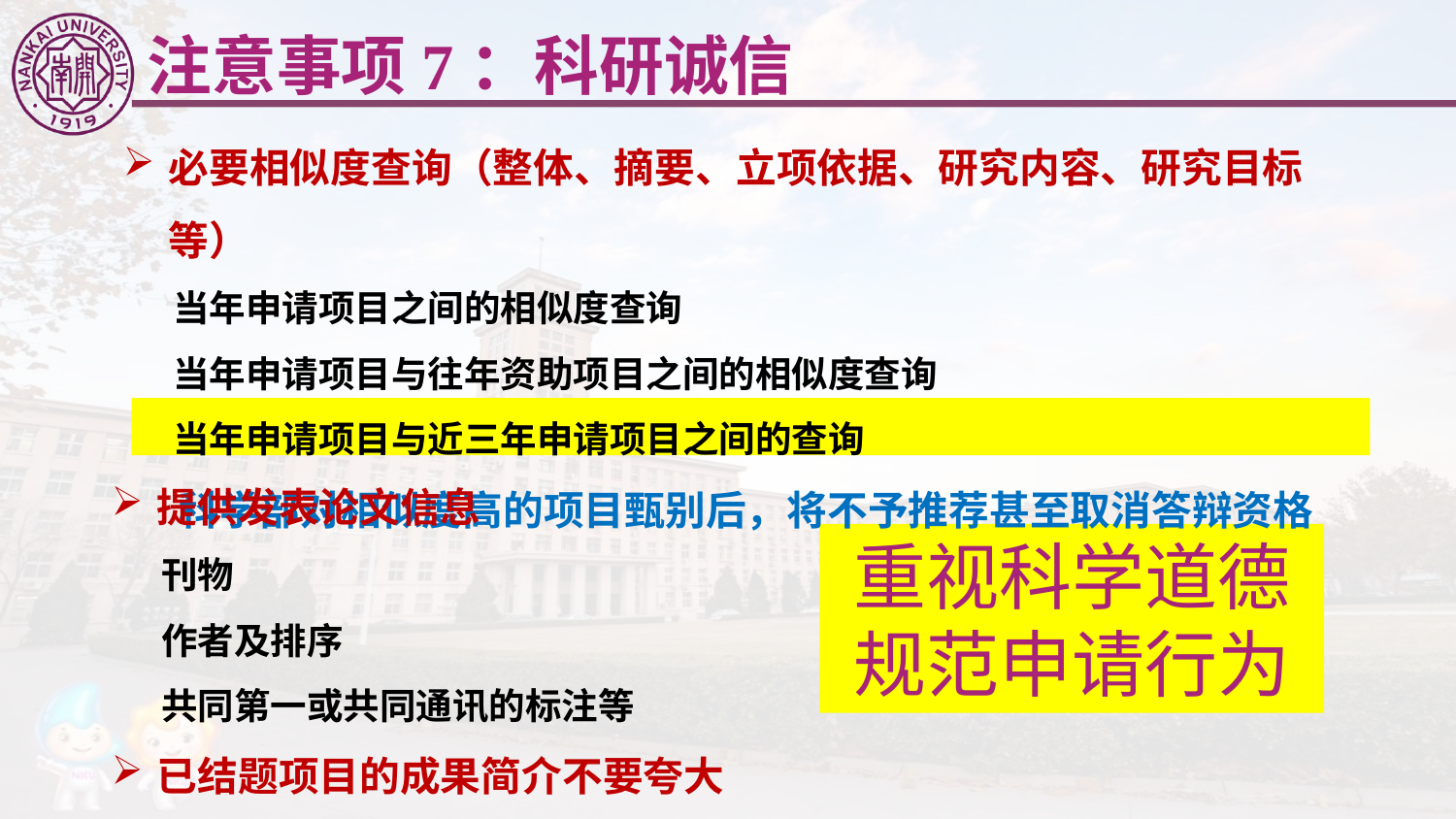

注意事项7：科研诚信
必要相似度查询（整体、摘要、立项依据、研究内容、研究目标等）
     当年申请项目之间的相似度查询
     当年申请项目与往年资助项目之间的相似度查询
     当年申请项目与近三年申请项目之间的查询
     科学部对相似度高的项目甄别后，将不予推荐甚至取消答辩资格

提供发表论文信息
     刊物
     作者及排序
     共同第一或共同通讯的标注等
已结题项目的成果简介不要夸大
重视科学道德
规范申请行为